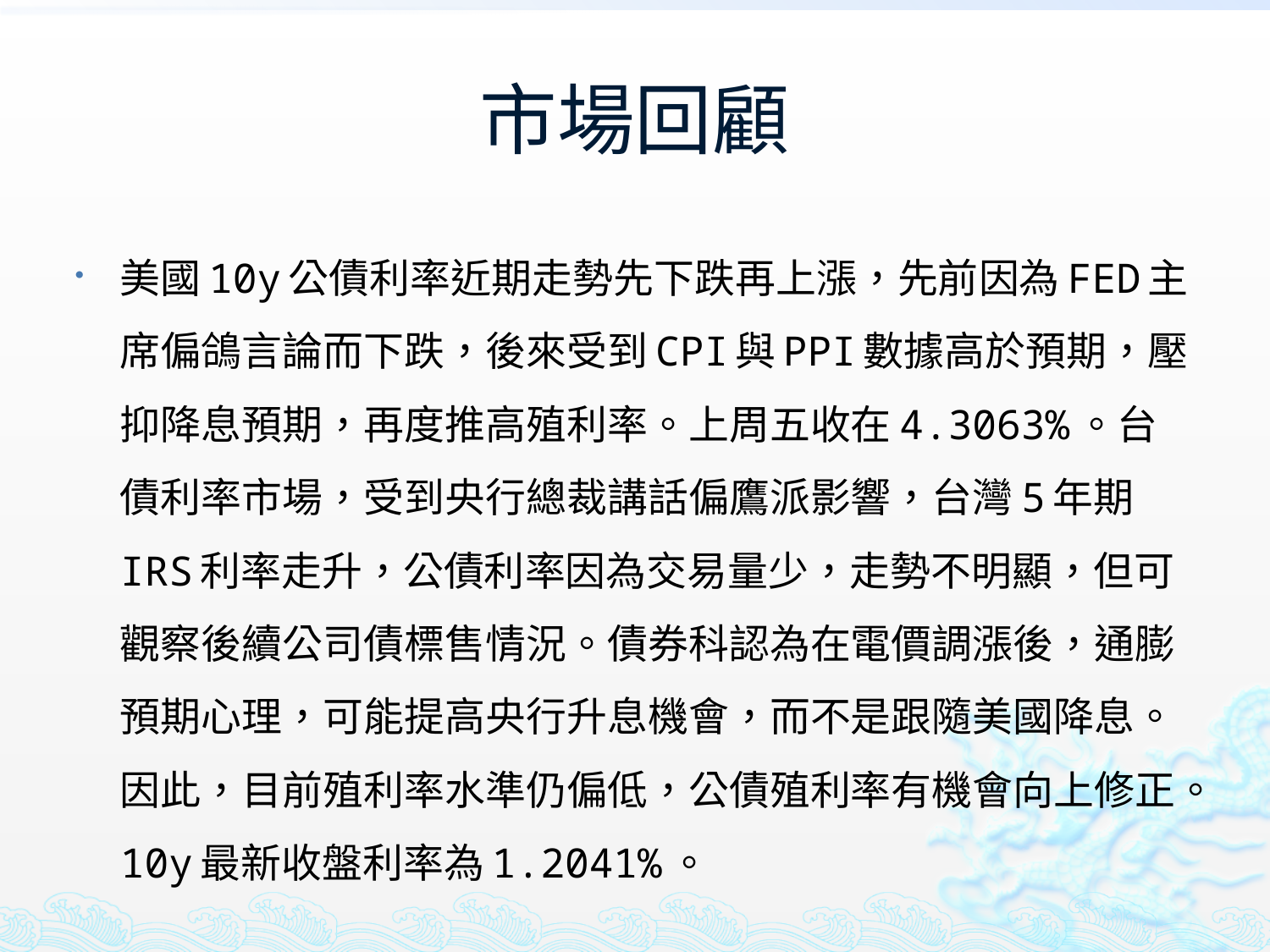

# 市場回顧
美國10y公債利率近期走勢先下跌再上漲，先前因為FED主席偏鴿言論而下跌，後來受到CPI與PPI數據高於預期，壓抑降息預期，再度推高殖利率。上周五收在4.3063%。台債利率市場，受到央行總裁講話偏鷹派影響，台灣5年期IRS利率走升，公債利率因為交易量少，走勢不明顯，但可觀察後續公司債標售情況。債券科認為在電價調漲後，通膨預期心理，可能提高央行升息機會，而不是跟隨美國降息。因此，目前殖利率水準仍偏低，公債殖利率有機會向上修正。10y最新收盤利率為1.2041%。